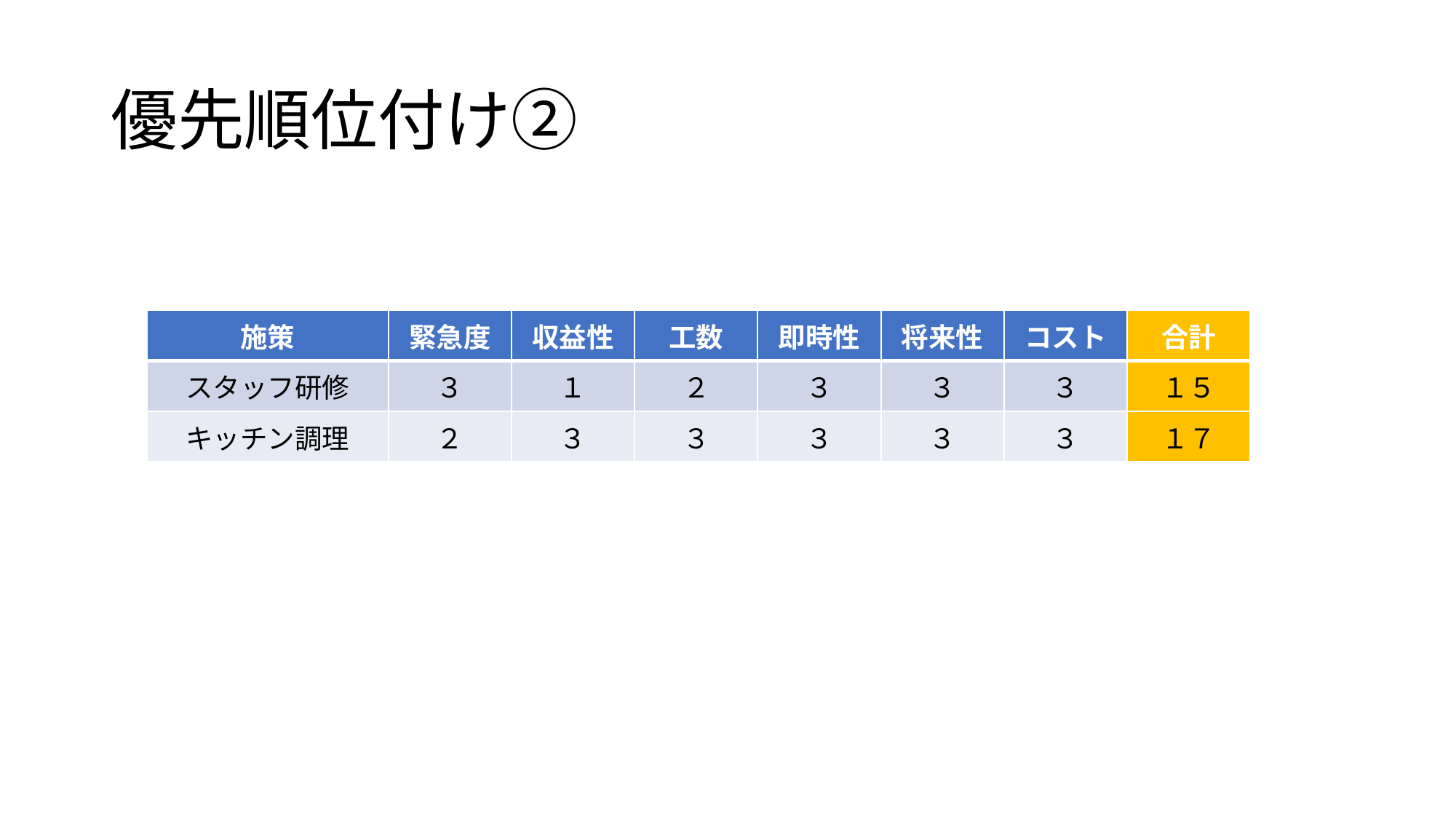

# 優先順位付け②
| 施策 | 緊急度 | 収益性 | 工数 | 即時性 | 将来性 | コスト | 合計 |
| --- | --- | --- | --- | --- | --- | --- | --- |
| スタッフ研修 | ３ | １ | ２ | ３ | ３ | ３ | １５ |
| キッチン調理 | ２ | ３ | ３ | ３ | ３ | ３ | １７ |